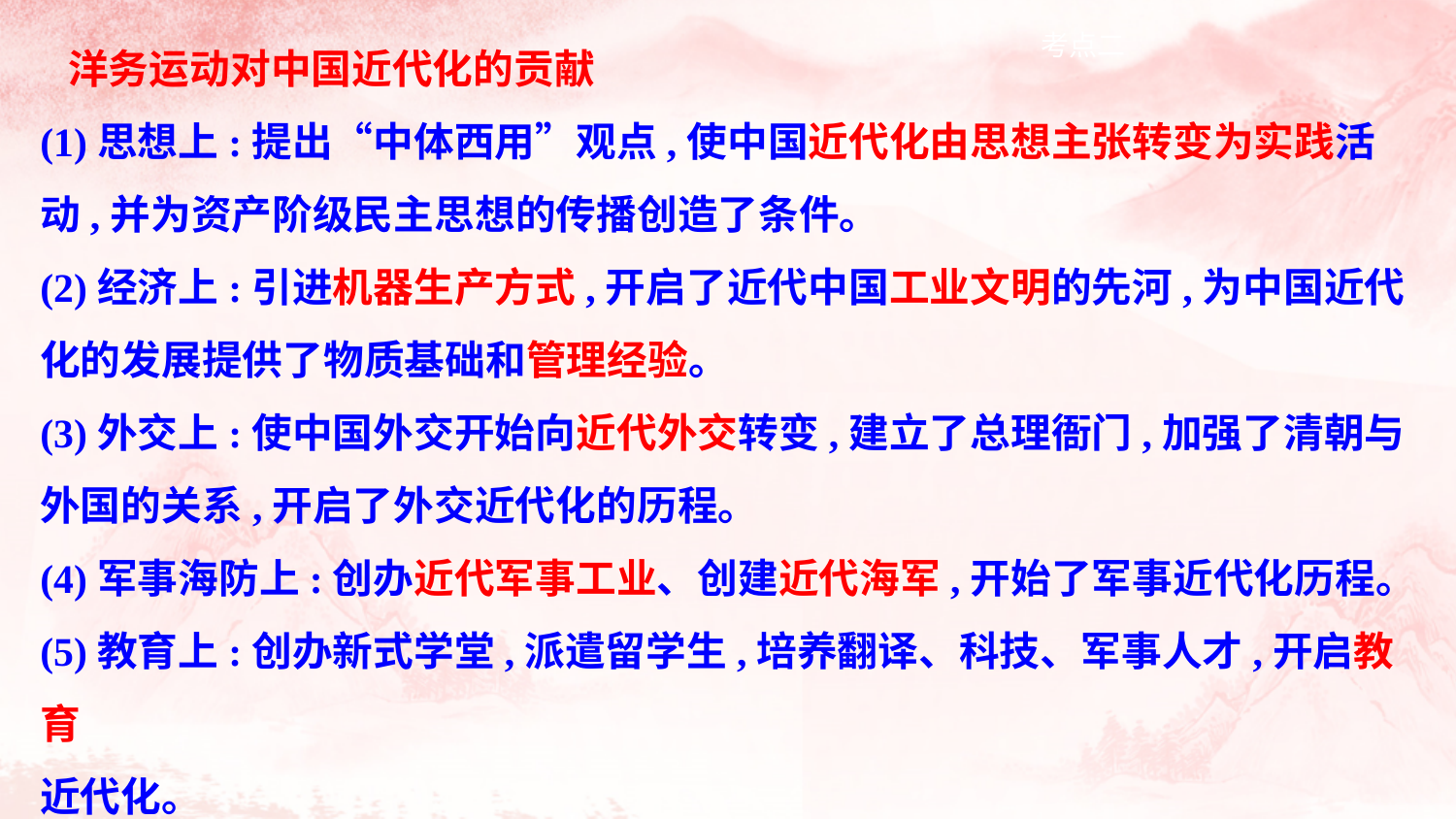

洋务运动对中国近代化的贡献
(1)思想上:提出“中体西用”观点,使中国近代化由思想主张转变为实践活动,并为资产阶级民主思想的传播创造了条件。
(2)经济上:引进机器生产方式,开启了近代中国工业文明的先河,为中国近代化的发展提供了物质基础和管理经验。
(3)外交上:使中国外交开始向近代外交转变,建立了总理衙门,加强了清朝与外国的关系,开启了外交近代化的历程。
(4)军事海防上:创办近代军事工业、创建近代海军,开始了军事近代化历程。
(5)教育上:创办新式学堂,派遣留学生,培养翻译、科技、军事人才,开启教育
近代化。